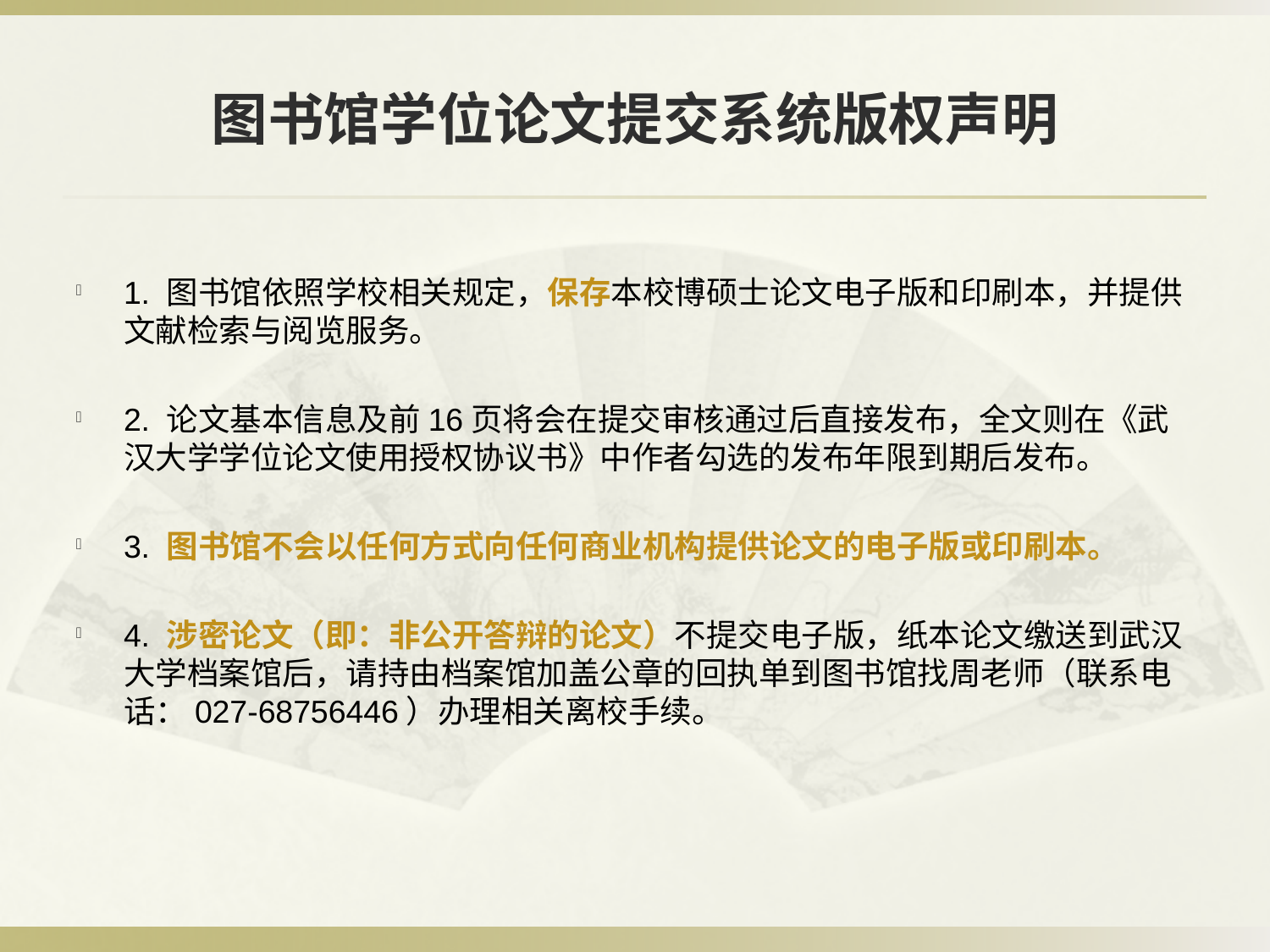

# 图书馆学位论文提交系统版权声明

1. 图书馆依照学校相关规定，保存本校博硕士论文电子版和印刷本，并提供文献检索与阅览服务。

2. 论文基本信息及前16页将会在提交审核通过后直接发布，全文则在《武汉大学学位论文使用授权协议书》中作者勾选的发布年限到期后发布。

3. 图书馆不会以任何方式向任何商业机构提供论文的电子版或印刷本。

4. 涉密论文（即：非公开答辩的论文）不提交电子版，纸本论文缴送到武汉大学档案馆后，请持由档案馆加盖公章的回执单到图书馆找周老师（联系电话：027-68756446）办理相关离校手续。